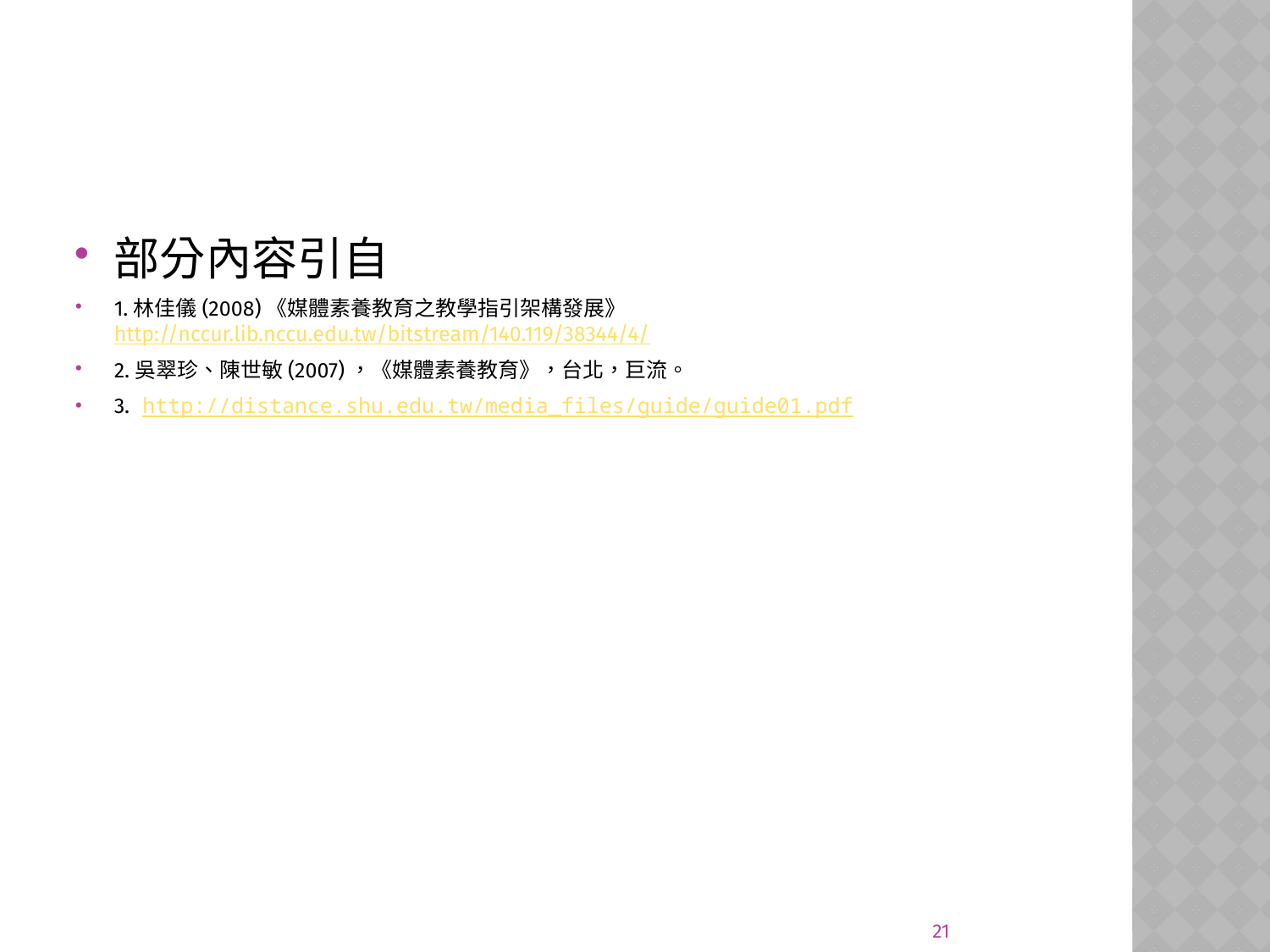

#
部分內容引自
1.林佳儀(2008)《媒體素養教育之教學指引架構發展》http://nccur.lib.nccu.edu.tw/bitstream/140.119/38344/4/
2.吳翠珍、陳世敏(2007)，《媒體素養教育》，台北，巨流。
3. http://distance.shu.edu.tw/media_files/guide/guide01.pdf

21